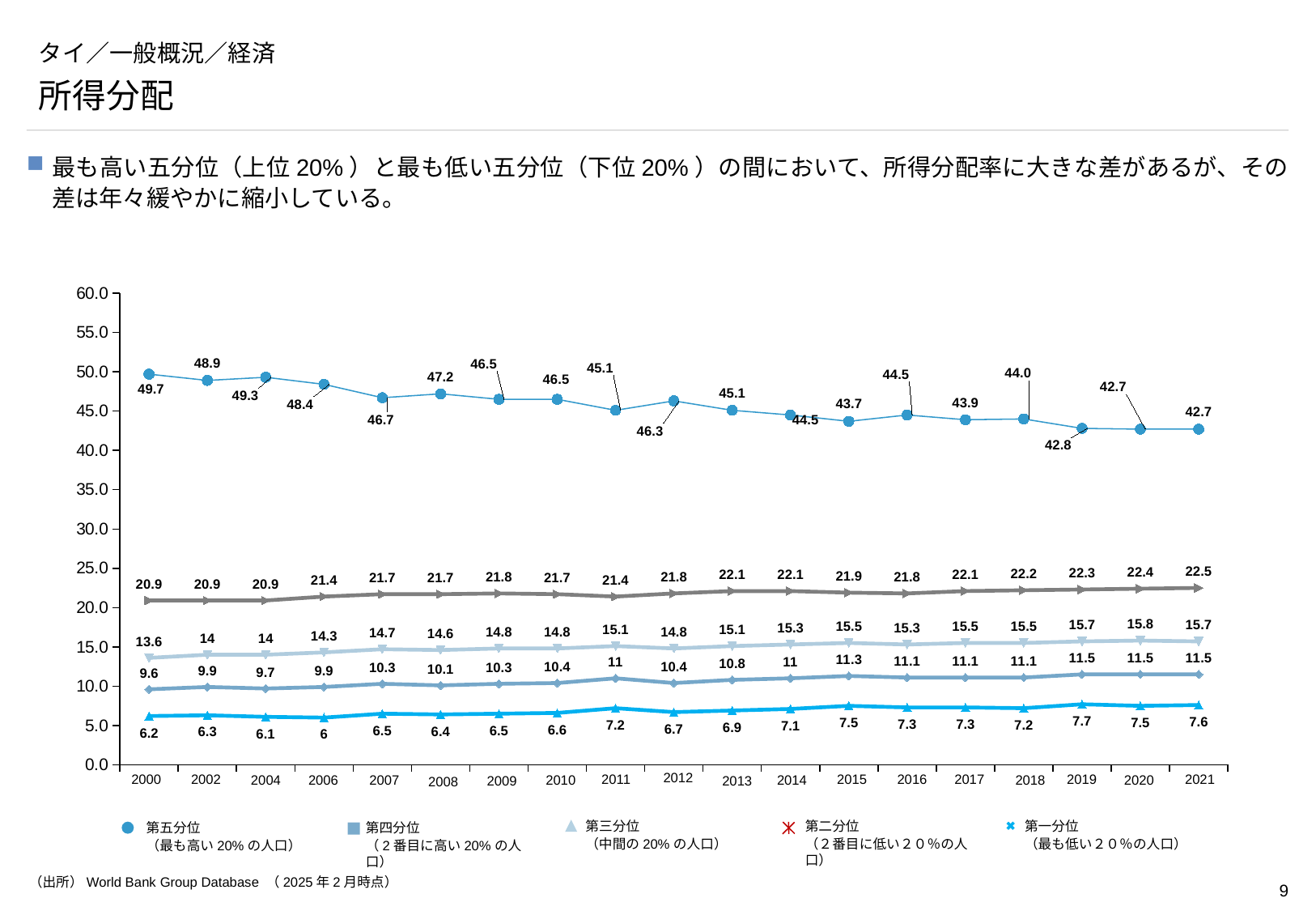

# タイ／一般概況／経済
所得分配
最も高い五分位（上位20%）と最も低い五分位（下位20%）の間において、所得分配率に大きな差があるが、その差は年々緩やかに縮小している。

### Chart

| Category |  |  |  |  |  |
|---|---|---|---|---|---|
2012
2000
2002
2015
2019
2021
2017
2011
2016
2004
2006
2007
2014
2018
2020
2010
2013
2009
2008
第三分位
（中間の20%の人口）
第二分位
（２番目に低い２０％の人口）
第一分位
（最も低い２０％の人口）
第五分位
（最も高い20%の人口）
第四分位
（2番目に高い20%の人口）

（出所）World Bank Group Database （2025年2月時点）